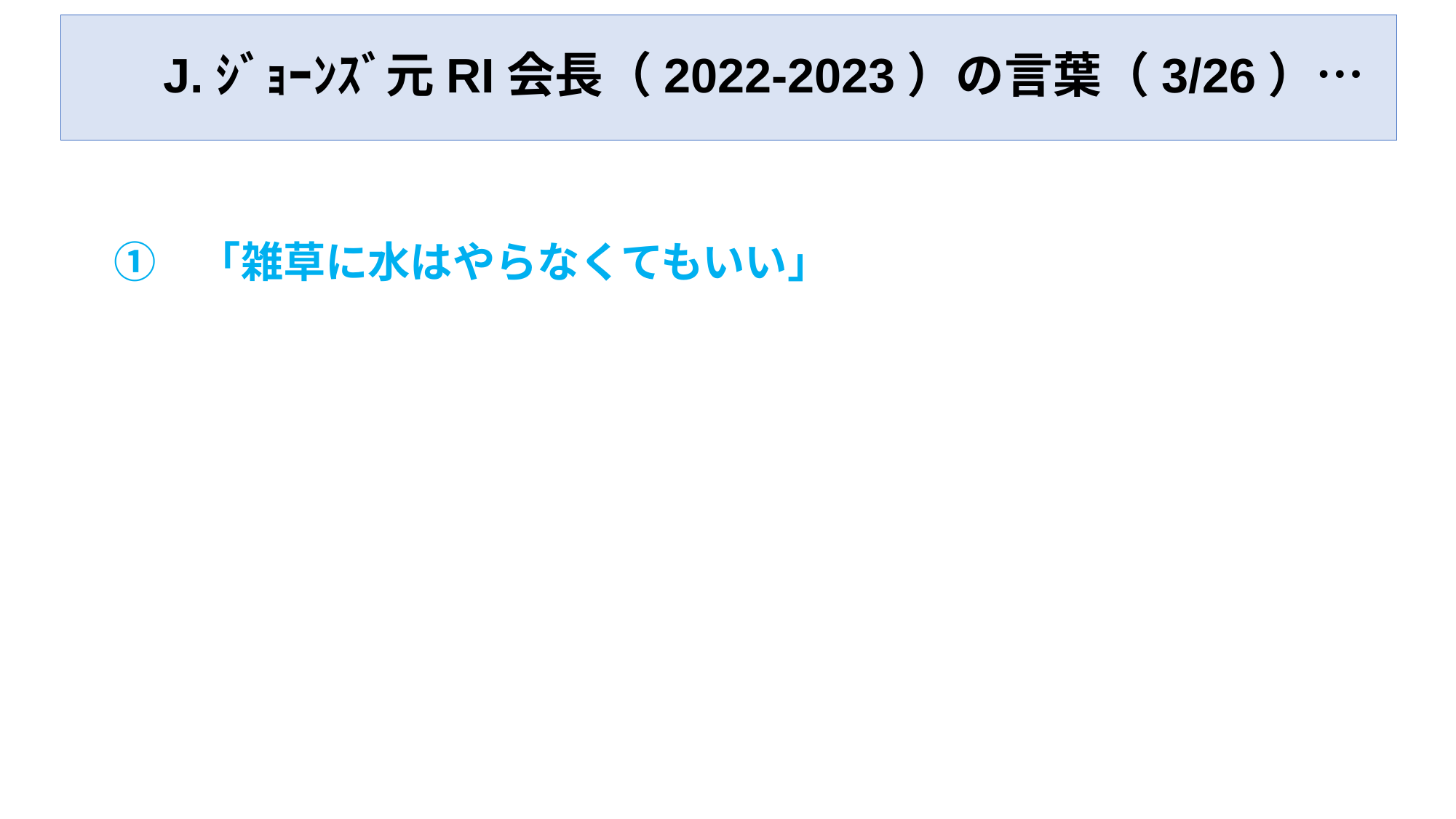

# J.ｼﾞｮｰﾝｽﾞ元RI会長（2022-2023）の言葉（3/26）…

　①　「雑草に水はやらなくてもいい」

　②　「限りある水は花を咲かせる植物にやるべきだ」

　③　「雑草は抜くことだ！」